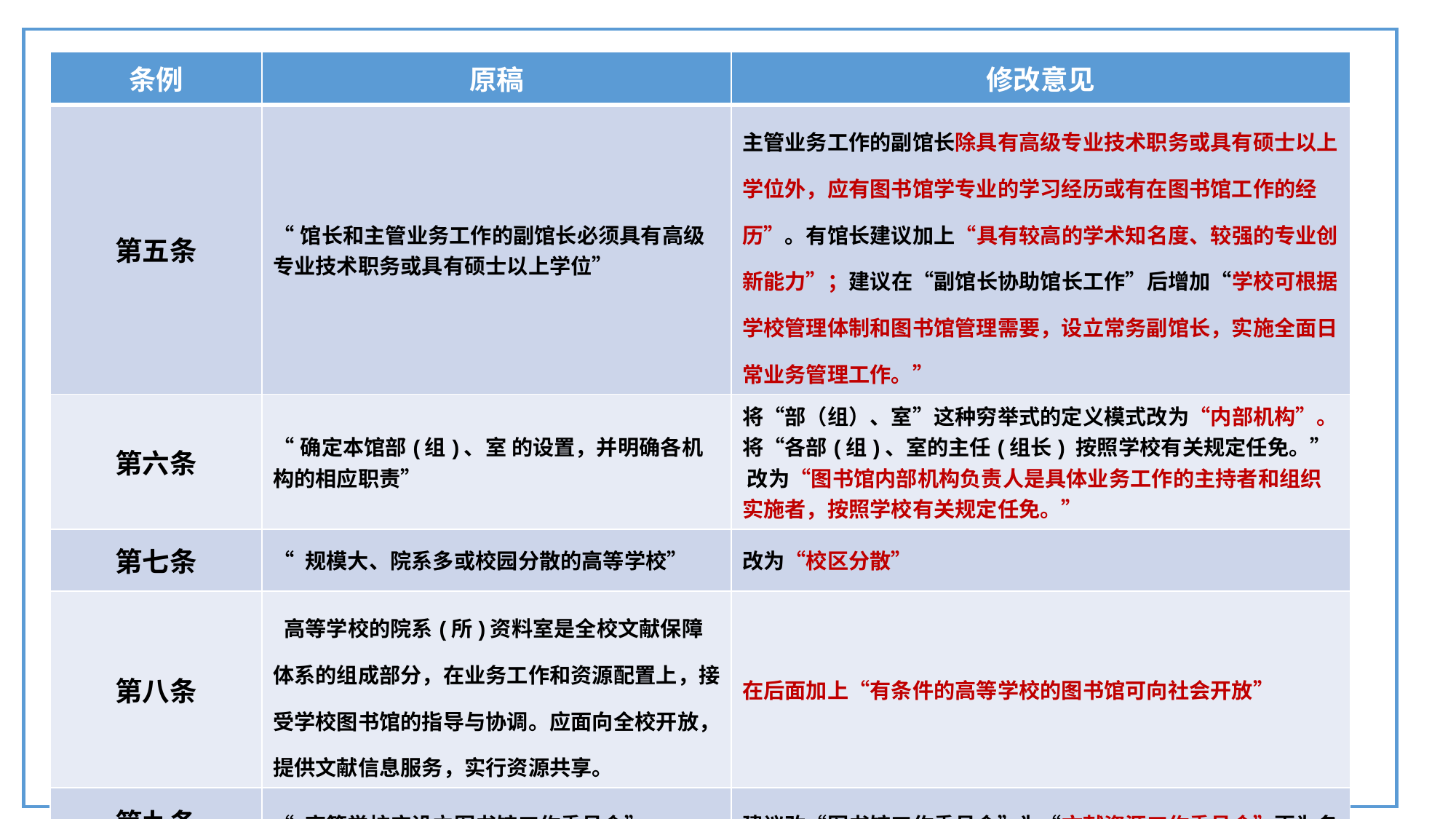

| 条例 | 原稿 | 修改意见 |
| --- | --- | --- |
| 第五条 | “馆长和主管业务工作的副馆长必须具有高级专业技术职务或具有硕士以上学位” | 主管业务工作的副馆长除具有高级专业技术职务或具有硕士以上学位外，应有图书馆学专业的学习经历或有在图书馆工作的经历”。有馆长建议加上“具有较高的学术知名度、较强的专业创新能力”；建议在“副馆长协助馆长工作”后增加“学校可根据学校管理体制和图书馆管理需要，设立常务副馆长，实施全面日常业务管理工作。” |
| 第六条 | “确定本馆部(组)、室 的设置，并明确各机构的相应职责” | 将“部（组）、室”这种穷举式的定义模式改为“内部机构”。将“各部(组)、室的主任(组长) 按照学校有关规定任免。”  改为“图书馆内部机构负责人是具体业务工作的主持者和组织实施者，按照学校有关规定任免。” |
| 第七条 | “ 规模大、院系多或校园分散的高等学校” | 改为“校区分散” |
| 第八条 | 高等学校的院系(所)资料室是全校文献保障体系的组成部分，在业务工作和资源配置上，接受学校图书馆的指导与协调。应面向全校开放，提供文献信息服务，实行资源共享。 | 在后面加上“有条件的高等学校的图书馆可向社会开放” |
| 第九条 | “ 高等学校应设立图书馆工作委员会” “图书馆工作委员会应定期召开会议” | 建议改“图书馆工作委员会”为“文献资源工作委员会”更为名副其实；改为：“每年应召开两次以上会议” |